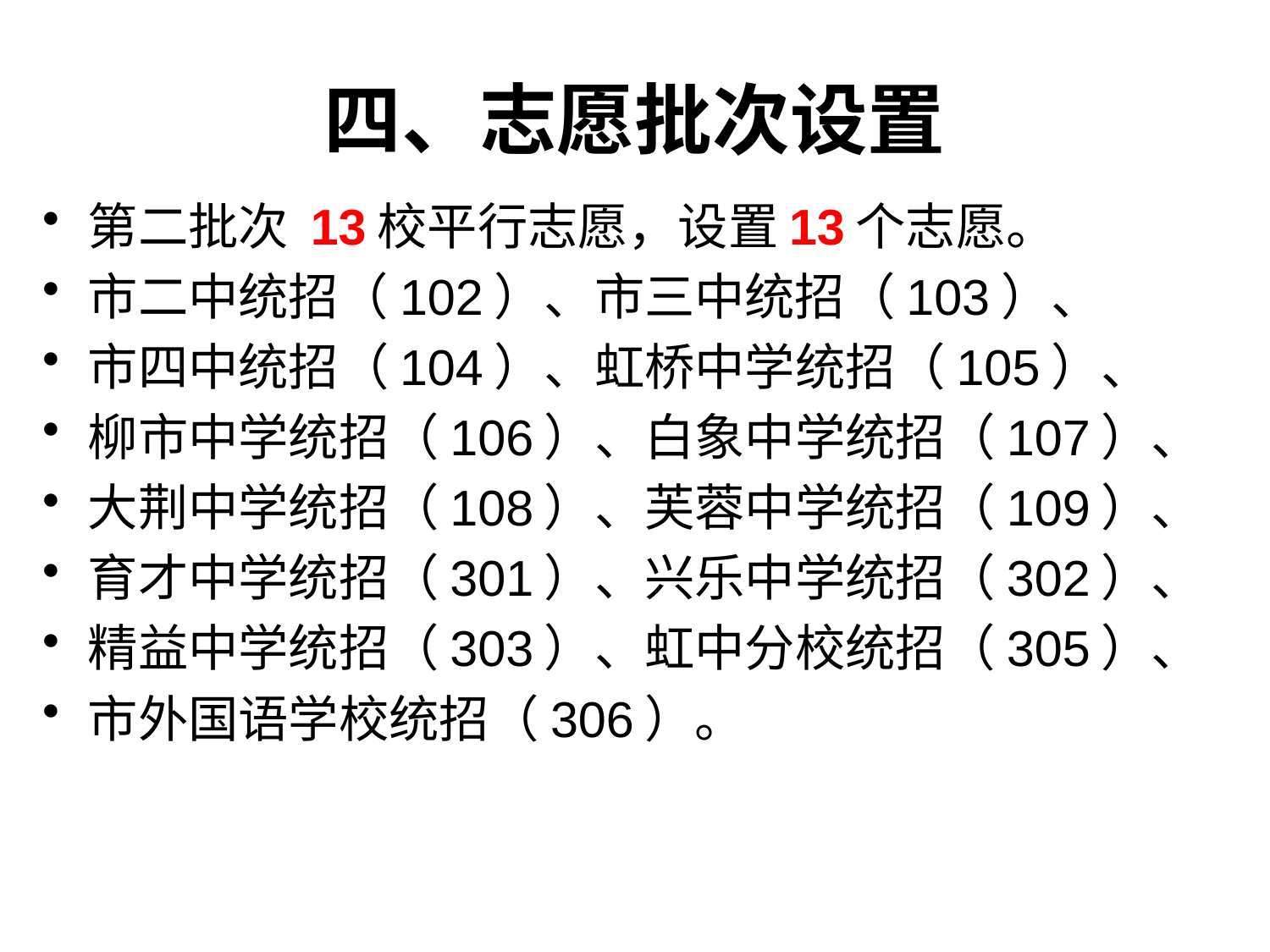

# 四、志愿批次设置
第二批次 13校平行志愿，设置13个志愿。
市二中统招（102）、市三中统招（103）、
市四中统招（104）、虹桥中学统招（105）、
柳市中学统招（106）、白象中学统招（107）、
大荆中学统招（108）、芙蓉中学统招（109）、
育才中学统招（301）、兴乐中学统招（302）、
精益中学统招（303）、虹中分校统招（305）、
市外国语学校统招（306）。